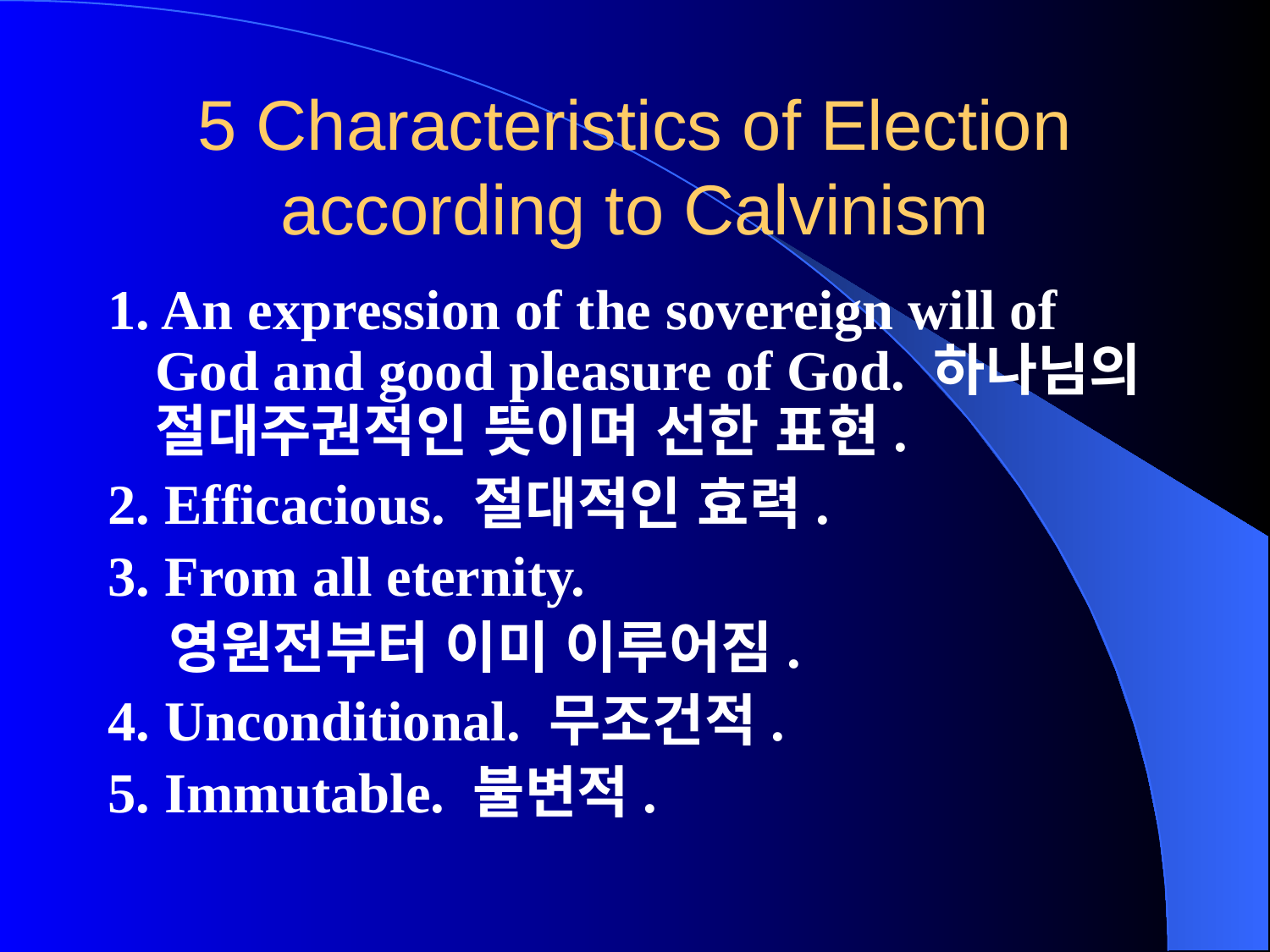

# 5 Characteristics of Election according to Calvinism
1. An expression of the sovereign will of God and good pleasure of God. 하나님의 절대주권적인 뜻이며 선한 표현.
2. Efficacious. 절대적인 효력.
3. From all eternity.
   영원전부터 이미 이루어짐.
4. Unconditional. 무조건적.
5. Immutable. 불변적.